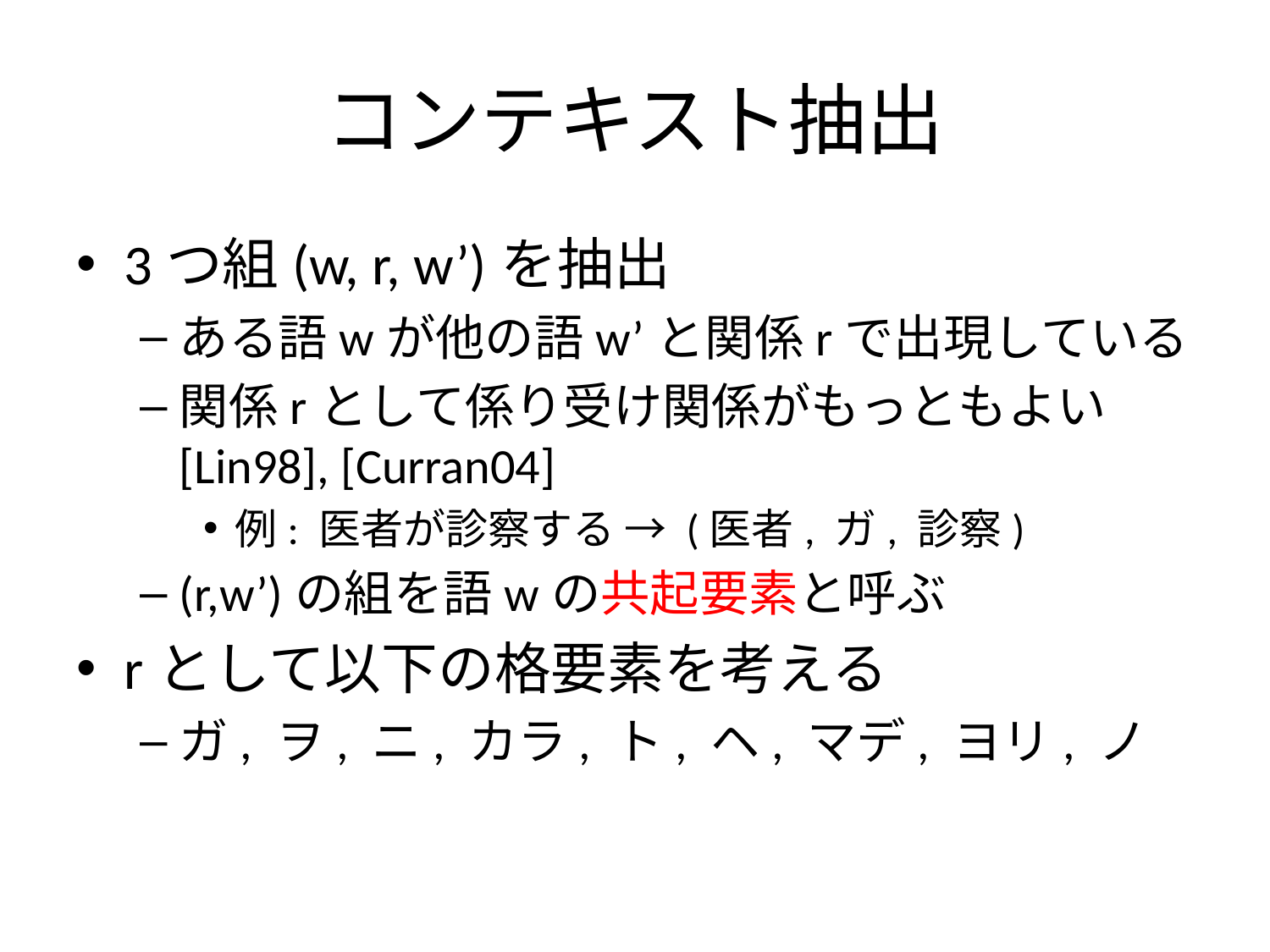

# コンテキスト抽出
3つ組(w, r, w’)を抽出
ある語wが他の語w’と関係rで出現している
関係rとして係り受け関係がもっともよい[Lin98], [Curran04]
例: 医者が診察する → (医者, ガ, 診察)
(r,w’)の組を語wの共起要素と呼ぶ
rとして以下の格要素を考える
ガ, ヲ, ニ, カラ, ト, ヘ, マデ, ヨリ, ノ